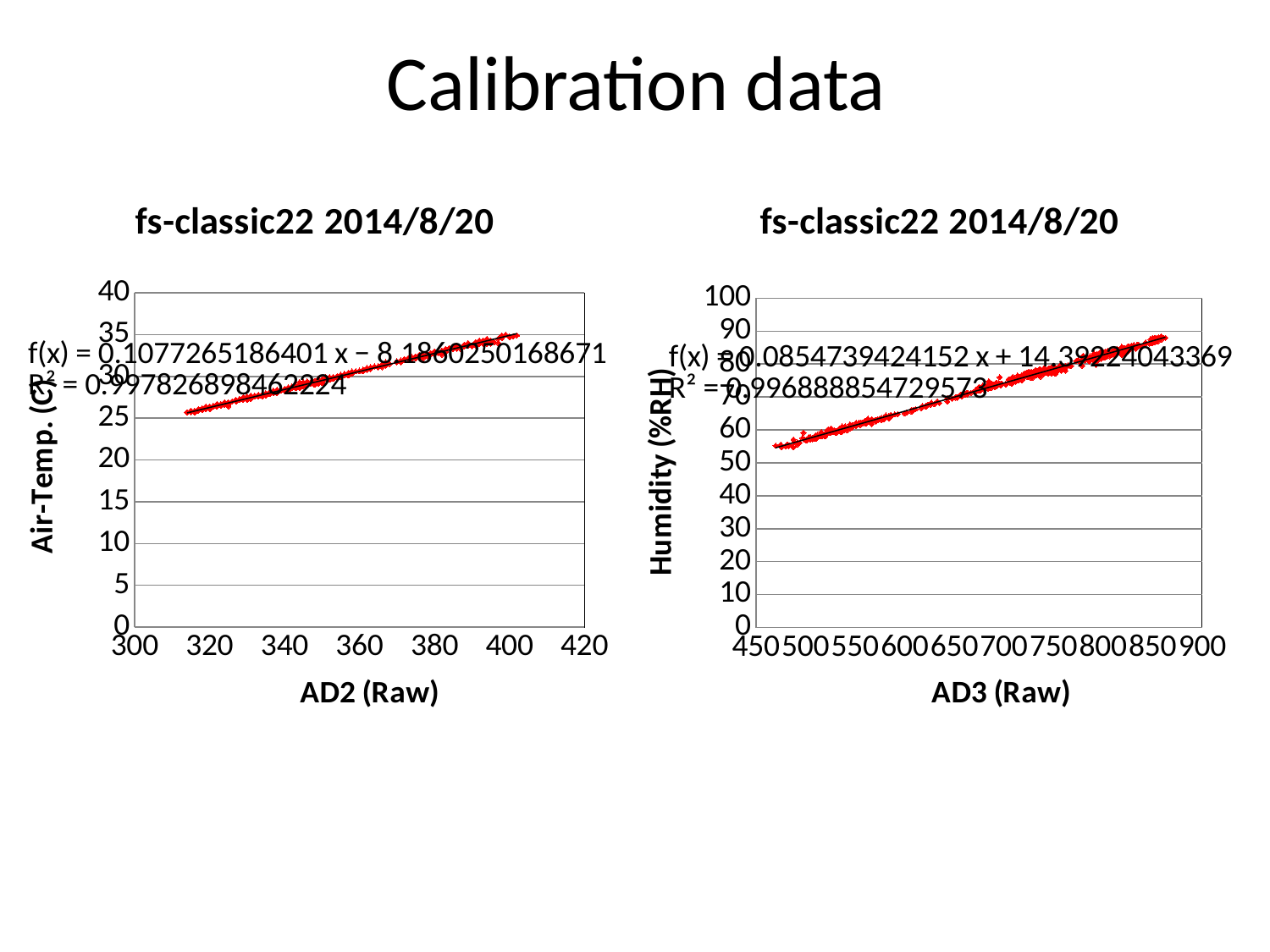

# Calibration data

### Chart: fs-classic22 2014/8/20

| Category | pt100 |
|---|---|

### Chart: fs-classic22 2014/8/20

| Category | 湿度 |
|---|---|